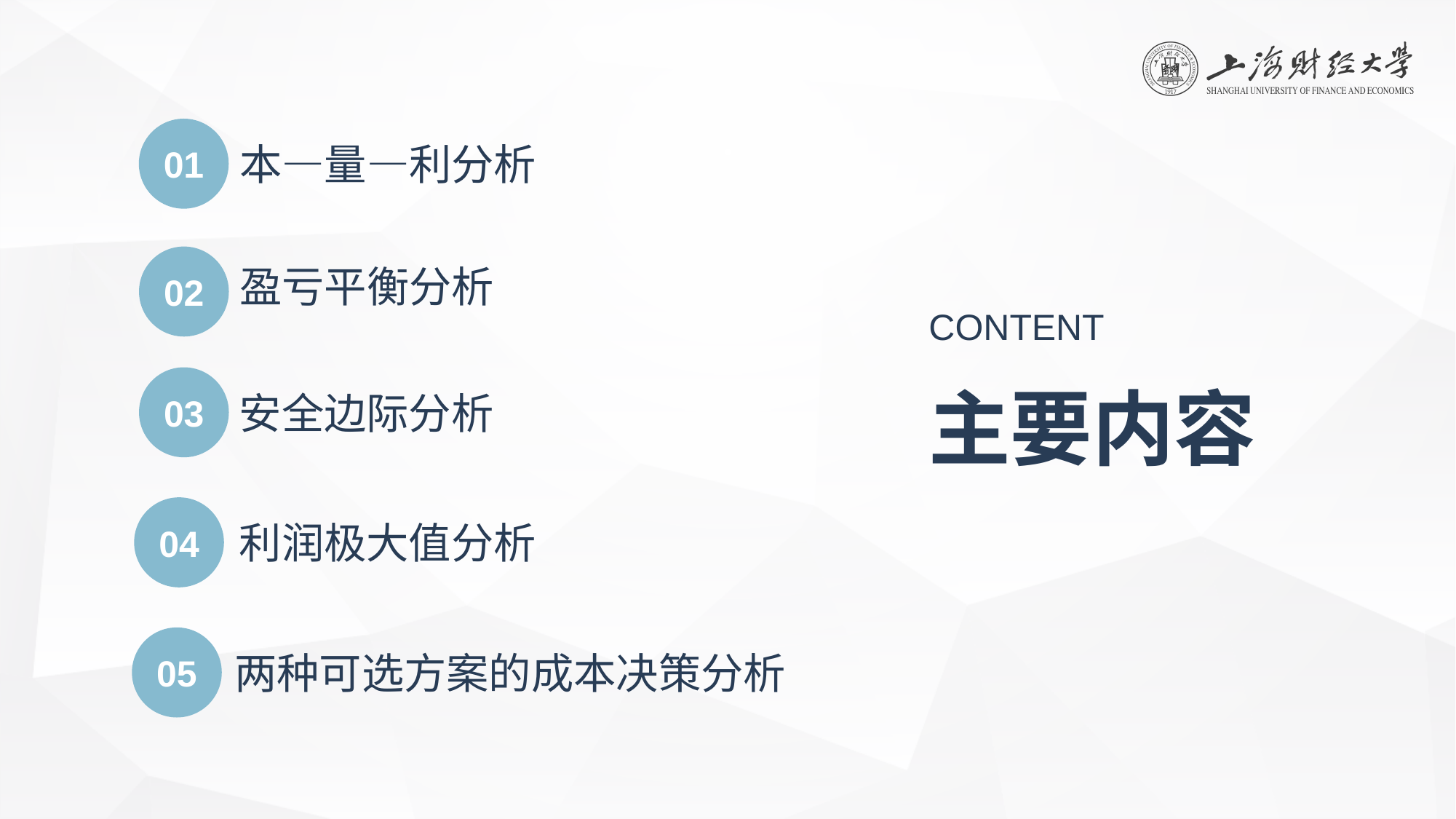

01
本—量—利分析
02
盈亏平衡分析
CONTENT
03
主要内容
安全边际分析
04
利润极大值分析
05
两种可选方案的成本决策分析